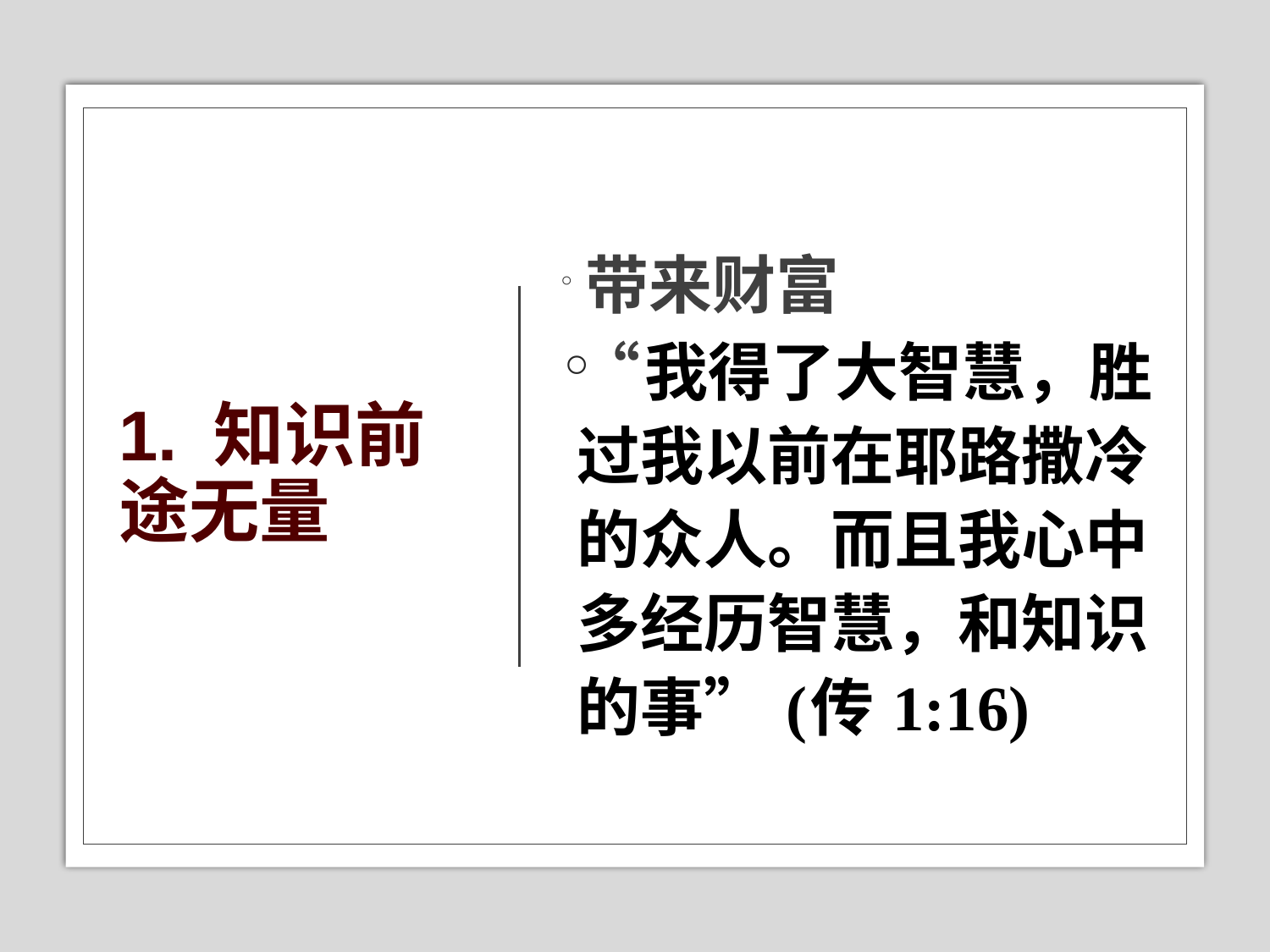

# 1. 知识前途无量
 带来财富
“我得了大智慧，胜过我以前在耶路撒冷的众人。而且我心中多经历智慧，和知识的事” (传 1:16)